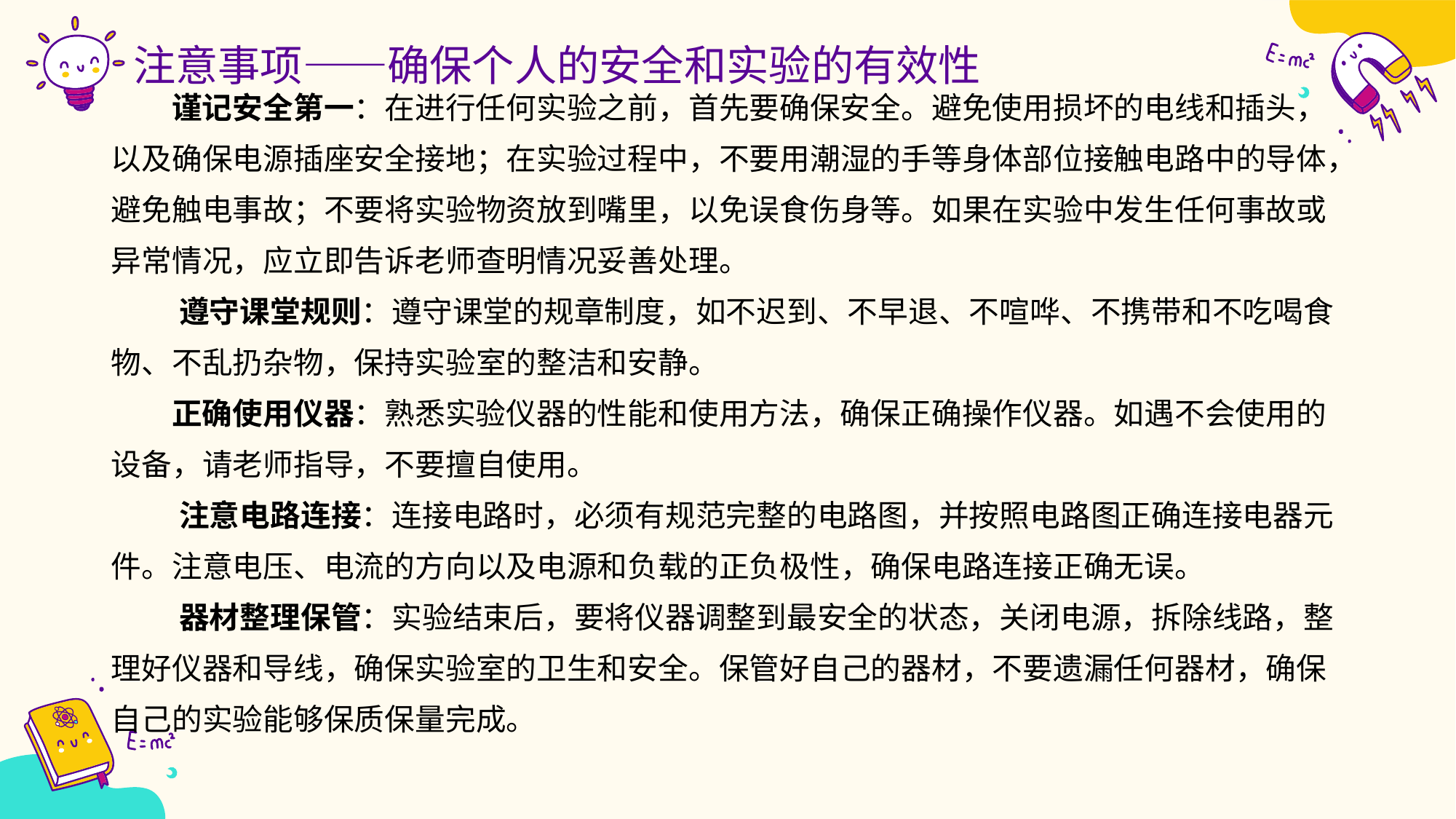

注意事项——确保个人的安全和实验的有效性
谨记安全第一‌：在进行任何实验之前，首先要确保安全。避免使用损坏的电线和插头，以及确保电源插座安全接地‌；在实验过程中，不要用潮湿的手等身体部位接触电路中的导体，避免触电事故；不要将实验物资放到嘴里，以免误食伤身等。如果在实验中发生任何事故或异常情况，应立即告诉老师查明情况妥善处理‌。
‌遵守课堂规则‌：遵守课堂的规章制度，如不迟到、不早退、不喧哗、不携带和不吃喝食物、不乱扔杂物，保持实验室的整洁和安静‌。
正确使用仪器‌：熟悉实验仪器的性能和使用方法，确保正确操作仪器。如遇不会使用的设备，请老师指导，不要擅自使用。
‌注意电路连接‌：连接电路时，必须有规范完整的电路图，并按照电路图正确连接电器元件。注意电压、电流的方向以及电源和负载的正负极性，确保电路连接正确无误‌。
‌‌‌器材整理保管‌：实验结束后，要将仪器调整到最安全的状态，关闭电源，拆除线路，整理好仪器和导线，确保实验室的卫生和安全‌。保管好自己的器材，不要遗漏任何器材，确保自己的实验能够保质保量完成。